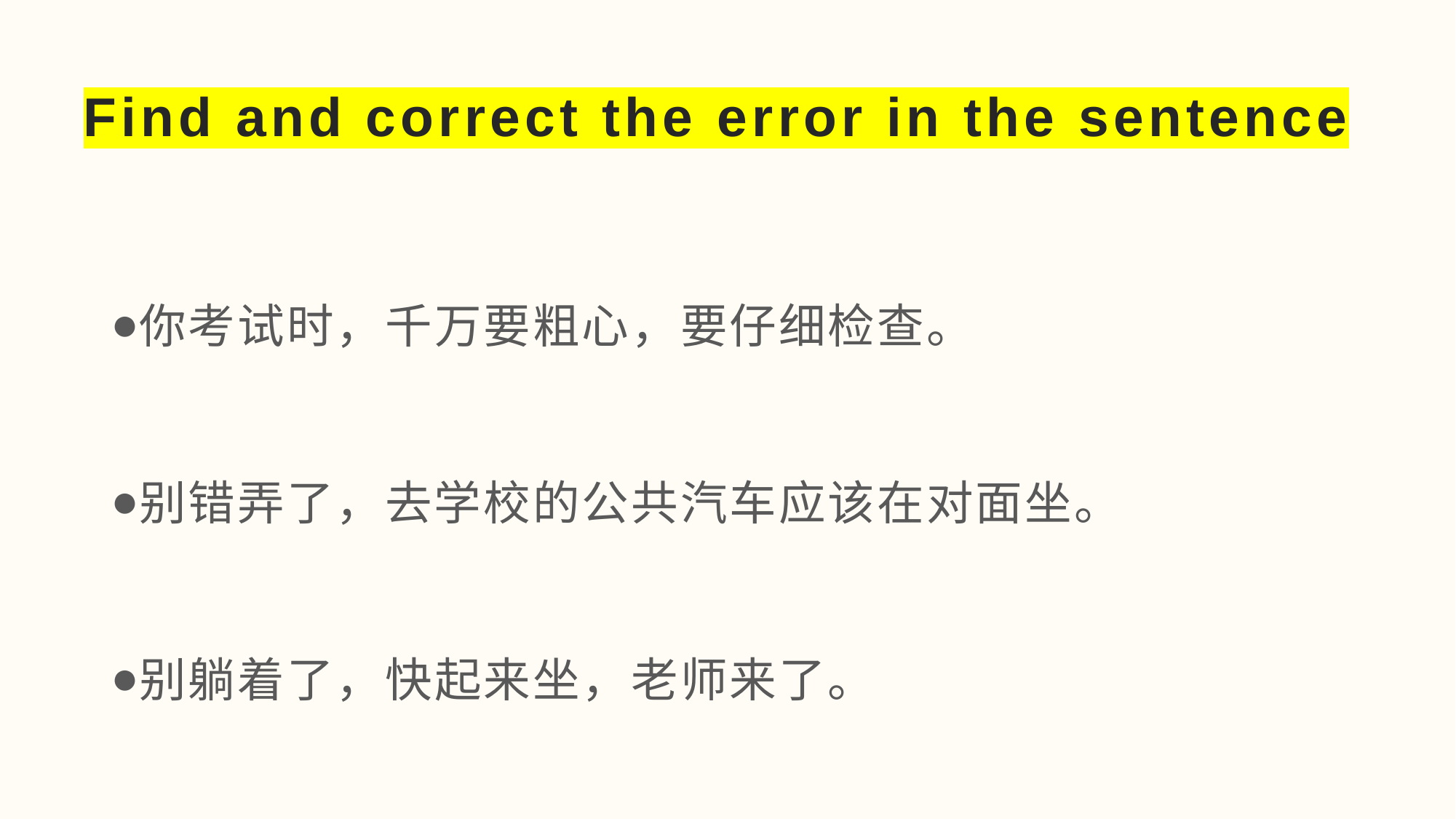

# Find and correct the error in the sentence

你考试时，千万要粗心，要仔细检查。

别错弄了，去学校的公共汽车应该在对面坐。

别躺着了，快起来坐，老师来了。